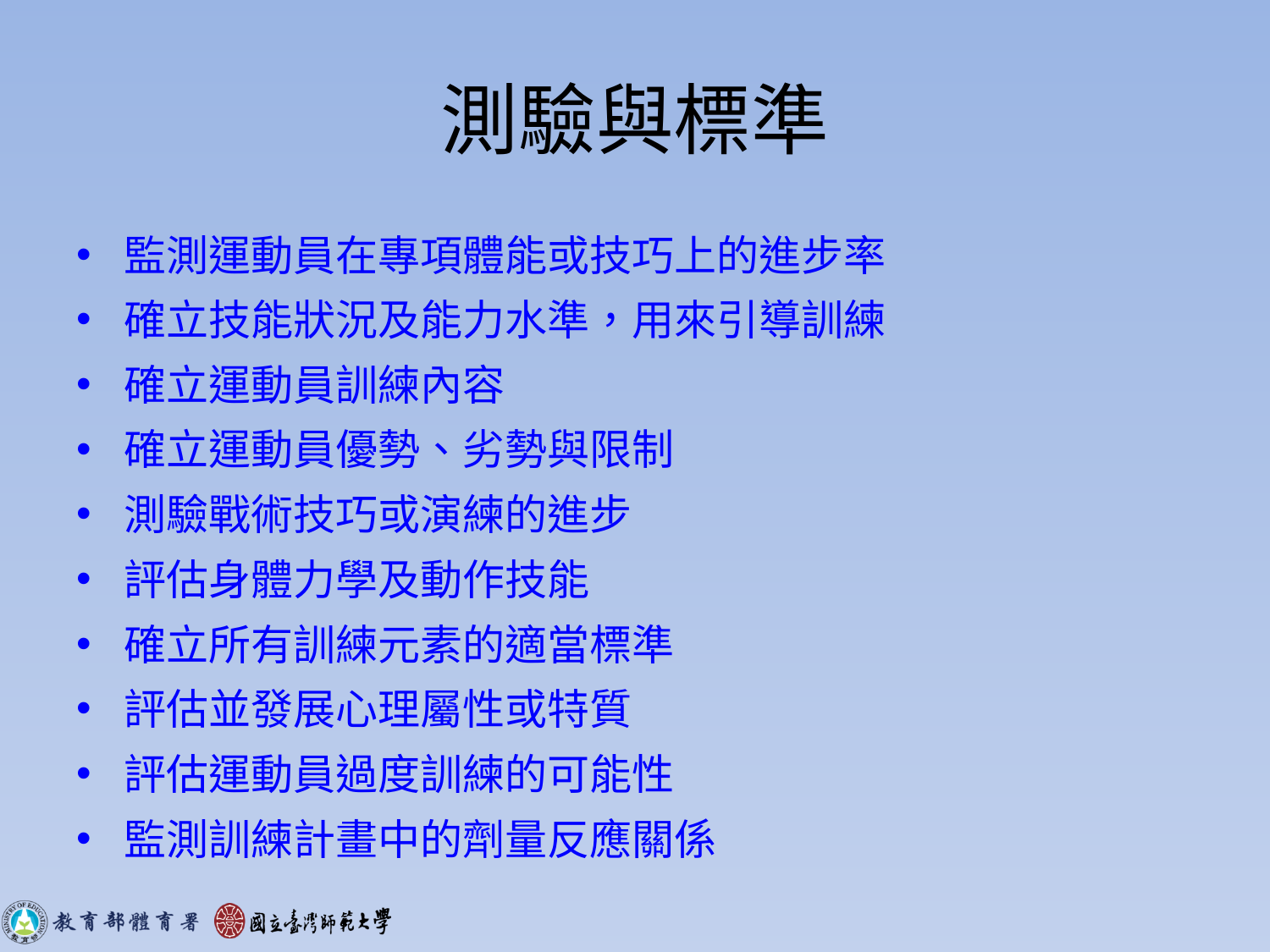

# 測驗與標準
監測運動員在專項體能或技巧上的進步率
確立技能狀況及能力水準，用來引導訓練
確立運動員訓練內容
確立運動員優勢、劣勢與限制
測驗戰術技巧或演練的進步
評估身體力學及動作技能
確立所有訓練元素的適當標準
評估並發展心理屬性或特質
評估運動員過度訓練的可能性
監測訓練計畫中的劑量反應關係